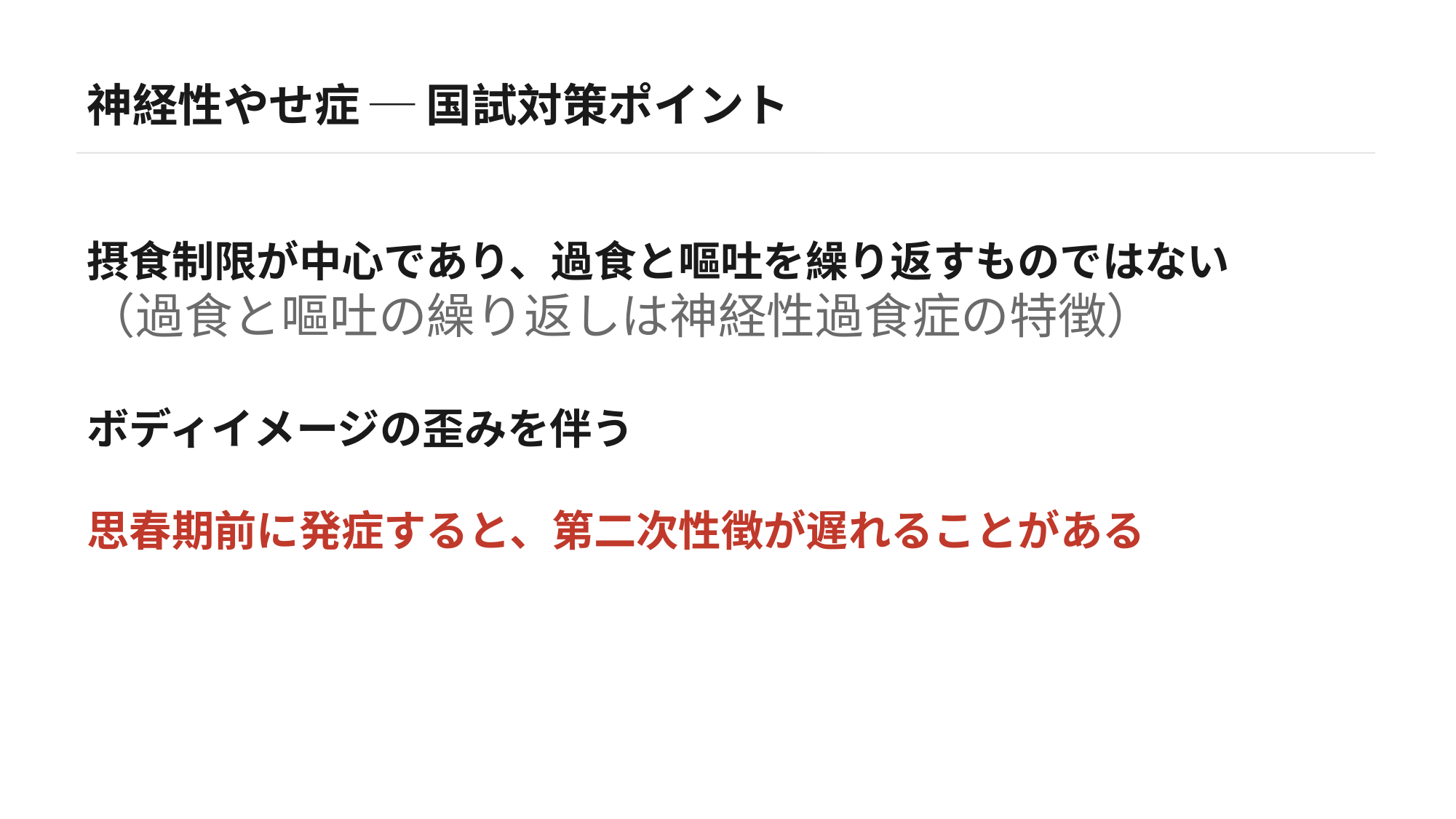

神経性やせ症 ─ 国試対策ポイント

摂食制限が中心であり、過食と嘔吐を繰り返すものではない
（過食と嘔吐の繰り返しは神経性過食症の特徴）

ボディイメージの歪みを伴う

思春期前に発症すると、第二次性徴が遅れることがある